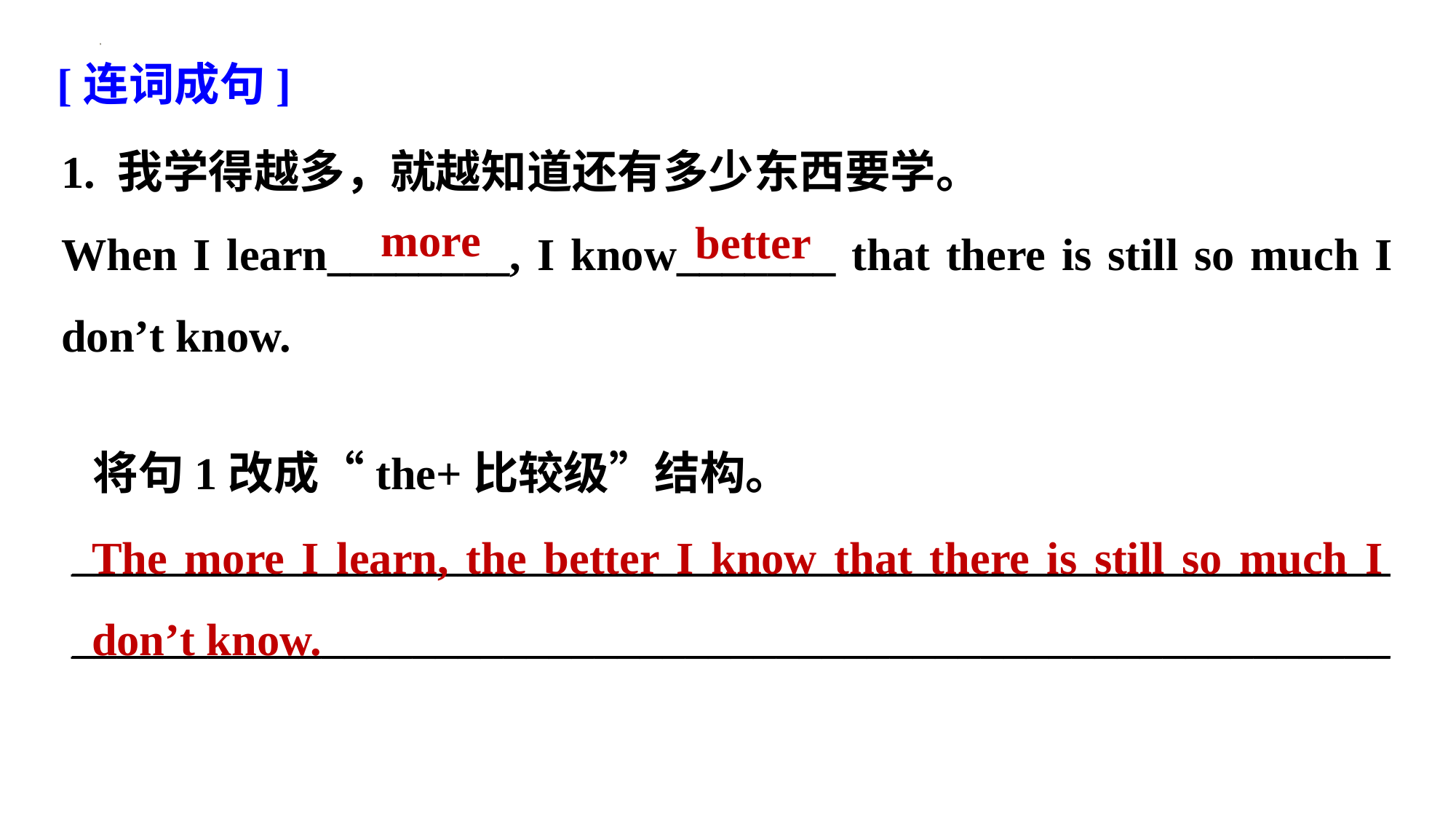

[连词成句]
1. 我学得越多，就越知道还有多少东西要学。
When I learn________, I know_______ that there is still so much I don’t know.
 more
better
 将句1改成“the+比较级”结构。
____________________________________________________________________________________________________________________

The more I learn, the better I know that there is still so much I don’t know.